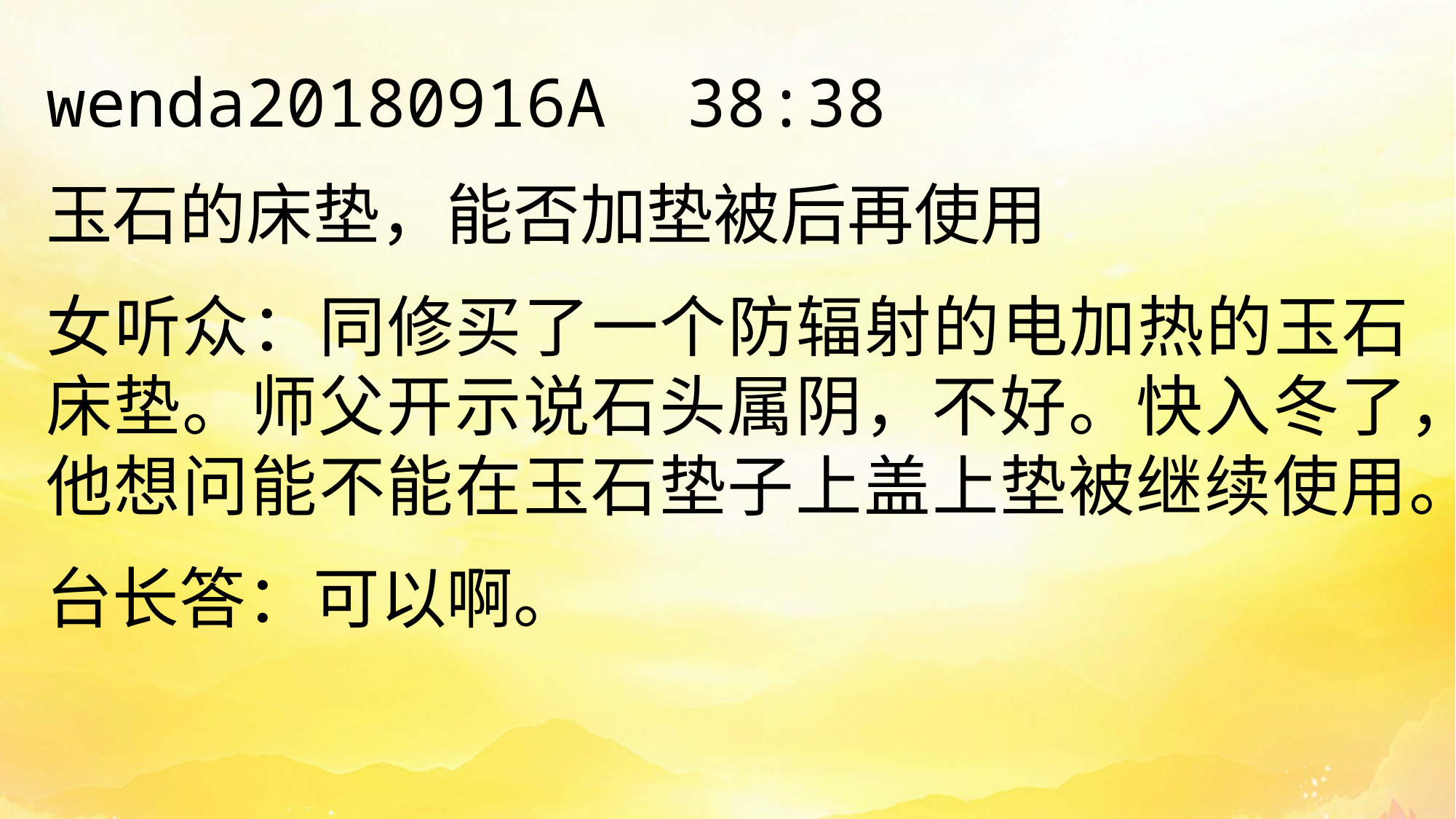

wenda20180916A  38:38
玉石的床垫，能否加垫被后再使用
女听众：同修买了一个防辐射的电加热的玉石床垫。师父开示说石头属阴，不好。快入冬了，他想问能不能在玉石垫子上盖上垫被继续使用。
台长答：可以啊。